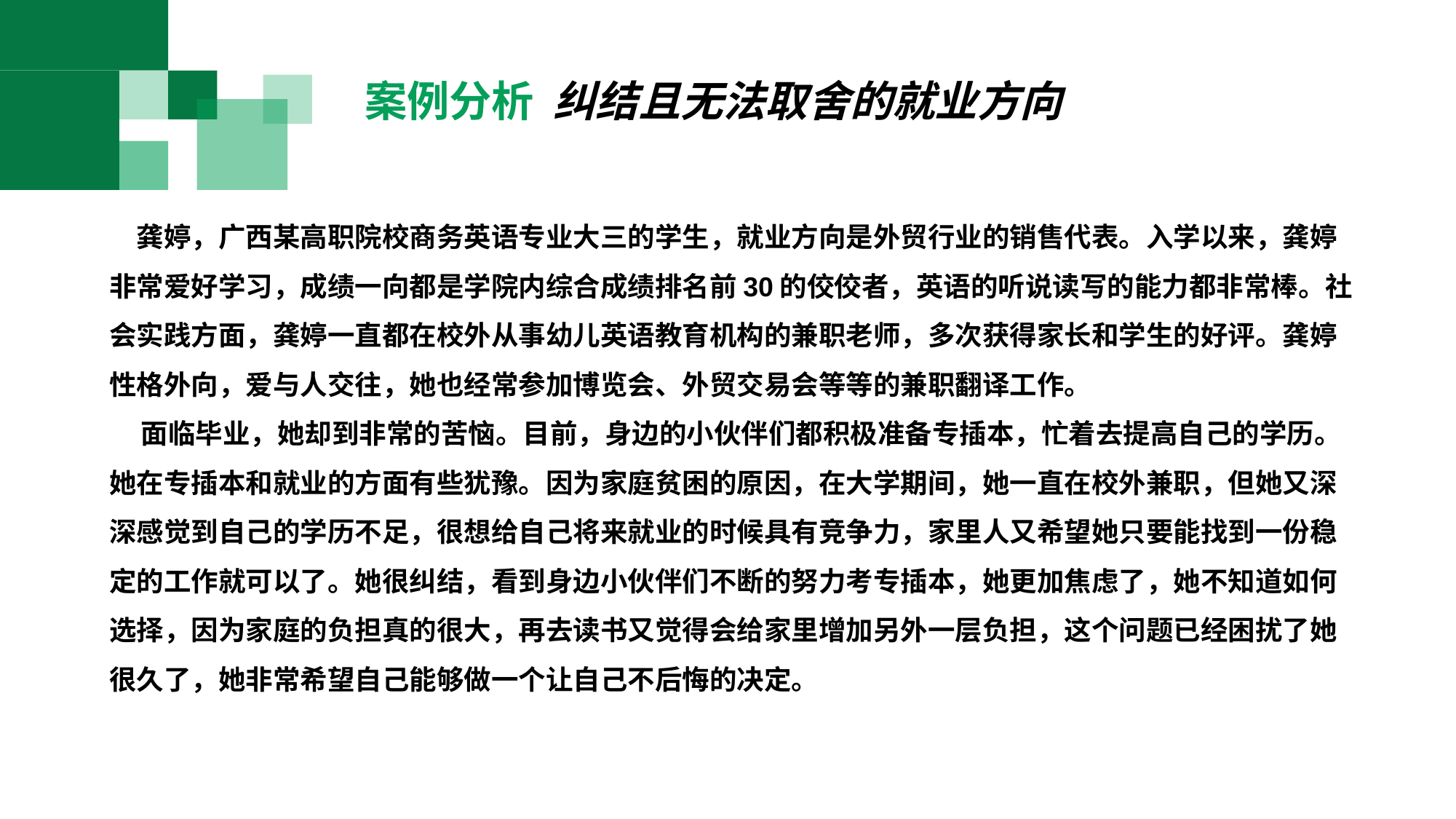

案例分析  纠结且无法取舍的就业方向

    龚婷，广西某高职院校商务英语专业大三的学生，就业方向是外贸行业的销售代表。入学以来，龚婷非常爱好学习，成绩一向都是学院内综合成绩排名前30的佼佼者，英语的听说读写的能力都非常棒。社会实践方面，龚婷一直都在校外从事幼儿英语教育机构的兼职老师，多次获得家长和学生的好评。龚婷性格外向，爱与人交往，她也经常参加博览会、外贸交易会等等的兼职翻译工作。
面临毕业，她却到非常的苦恼。目前，身边的小伙伴们都积极准备专插本，忙着去提高自己的学历。她在专插本和就业的方面有些犹豫。因为家庭贫困的原因，在大学期间，她一直在校外兼职，但她又深深感觉到自己的学历不足，很想给自己将来就业的时候具有竞争力，家里人又希望她只要能找到一份稳定的工作就可以了。她很纠结，看到身边小伙伴们不断的努力考专插本，她更加焦虑了，她不知道如何选择，因为家庭的负担真的很大，再去读书又觉得会给家里增加另外一层负担，这个问题已经困扰了她很久了，她非常希望自己能够做一个让自己不后悔的决定。

ADD YOUR
TITLE HERE ADD